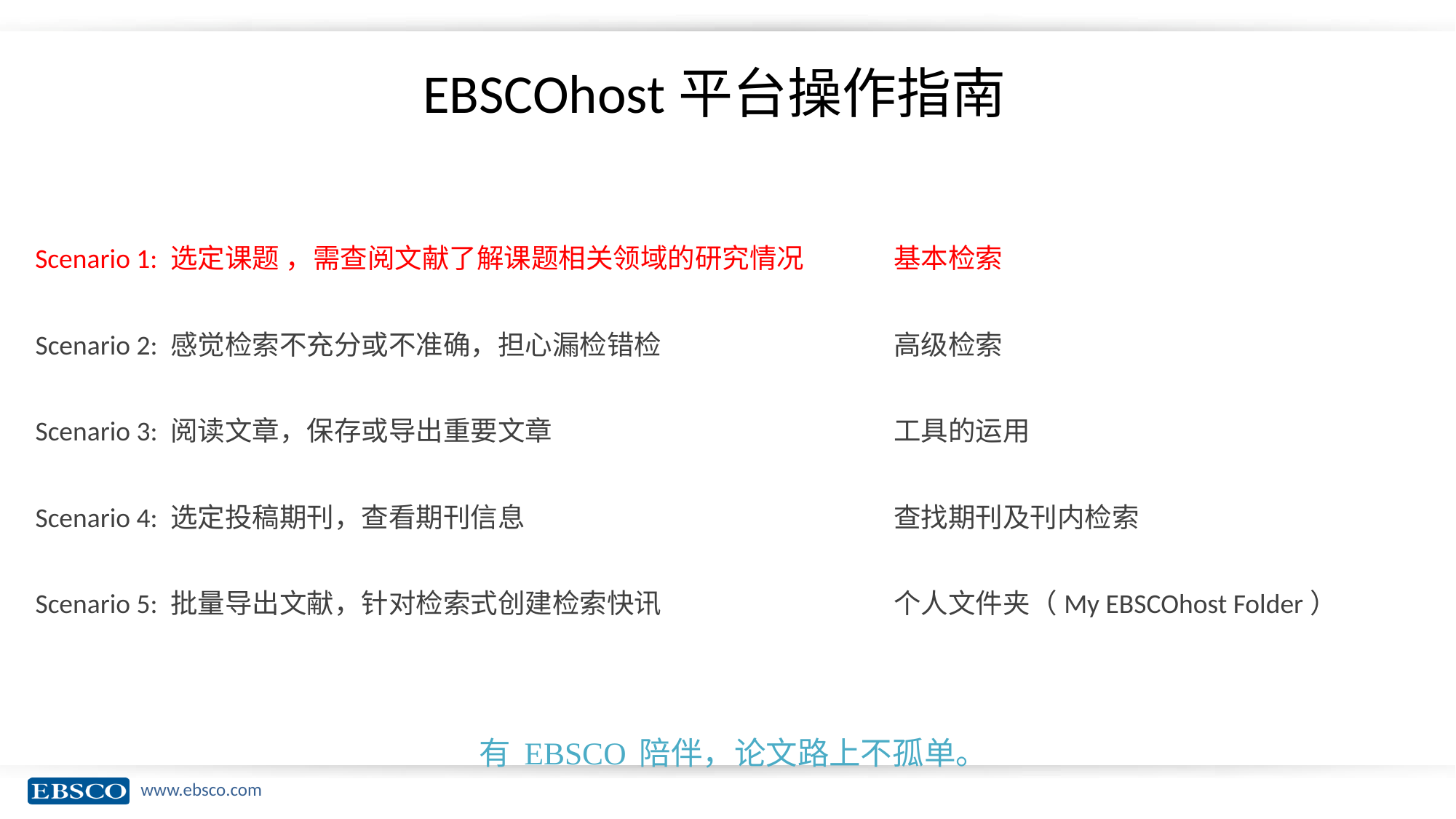

EBSCOhost平台操作指南
Scenario 1: 选定课题 ，需查阅文献了解课题相关领域的研究情况
基本检索
Scenario 2: 感觉检索不充分或不准确，担心漏检错检
高级检索
Scenario 3: 阅读文章，保存或导出重要文章
工具的运用
Scenario 4: 选定投稿期刊，查看期刊信息
查找期刊及刊内检索
Scenario 5: 批量导出文献，针对检索式创建检索快讯
个人文件夹（My EBSCOhost Folder）
有EBSCO陪伴，论文路上不孤单。